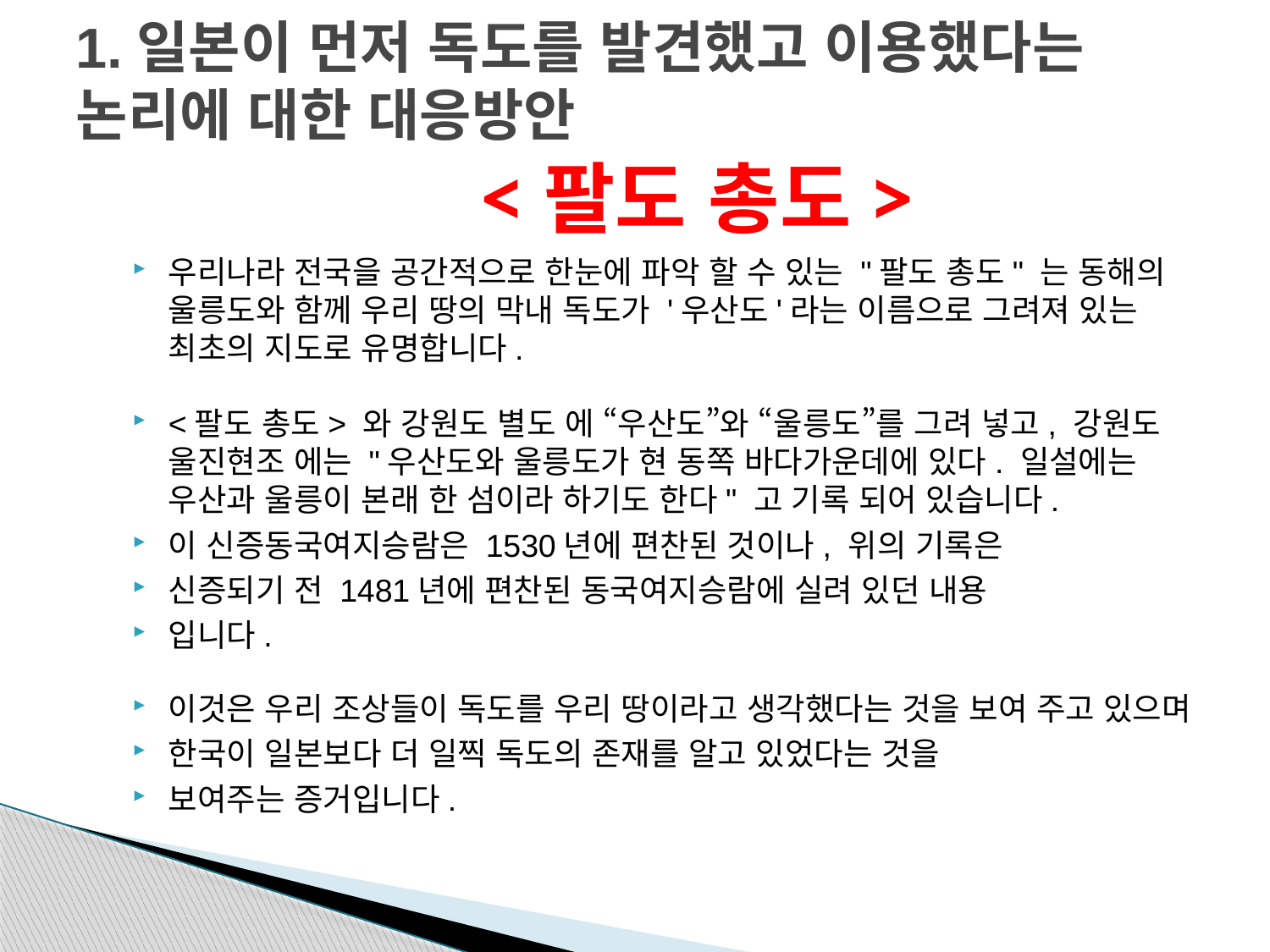

# 1.일본이 먼저 독도를 발견했고 이용했다는     논리에 대한 대응방안
         <팔도 총도>
우리나라 전국을 공간적으로 한눈에 파악 할 수 있는 "팔도 총도" 는 동해의 울릉도와 함께 우리 땅의 막내 독도가 '우산도'라는 이름으로 그려져 있는 최초의 지도로 유명합니다.

<팔도 총도> 와 강원도 별도 에 “우산도”와 “울릉도”를 그려 넣고, 강원도 울진현조 에는 "우산도와 울릉도가 현 동쪽 바다가운데에 있다. 일설에는 우산과 울릉이 본래 한 섬이라 하기도 한다" 고 기록 되어 있습니다.
이 신증동국여지승람은 1530년에 편찬된 것이나, 위의 기록은
신증되기 전 1481년에 편찬된 동국여지승람에 실려 있던 내용
입니다.

이것은 우리 조상들이 독도를 우리 땅이라고 생각했다는 것을 보여 주고 있으며
한국이 일본보다 더 일찍 독도의 존재를 알고 있었다는 것을
보여주는 증거입니다.